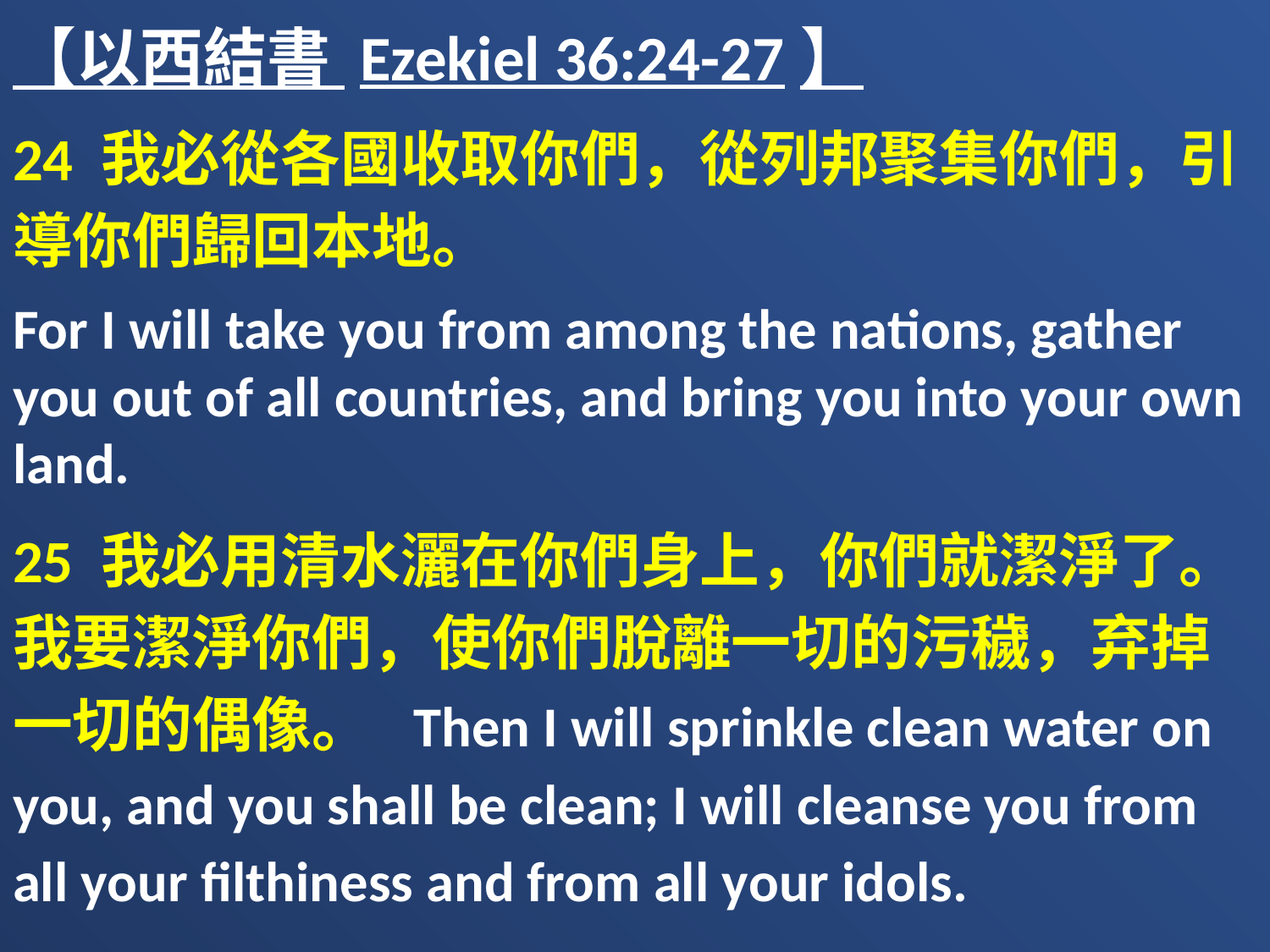

【以西結書 Ezekiel 36:24-27】
24 我必從各國收取你們，從列邦聚集你們，引導你們歸回本地。
For I will take you from among the nations, gather you out of all countries, and bring you into your own land.
25 我必用清水灑在你們身上，你們就潔淨了。我要潔淨你們，使你們脫離一切的污穢，弃掉一切的偶像。  Then I will sprinkle clean water on you, and you shall be clean; I will cleanse you from all your filthiness and from all your idols.